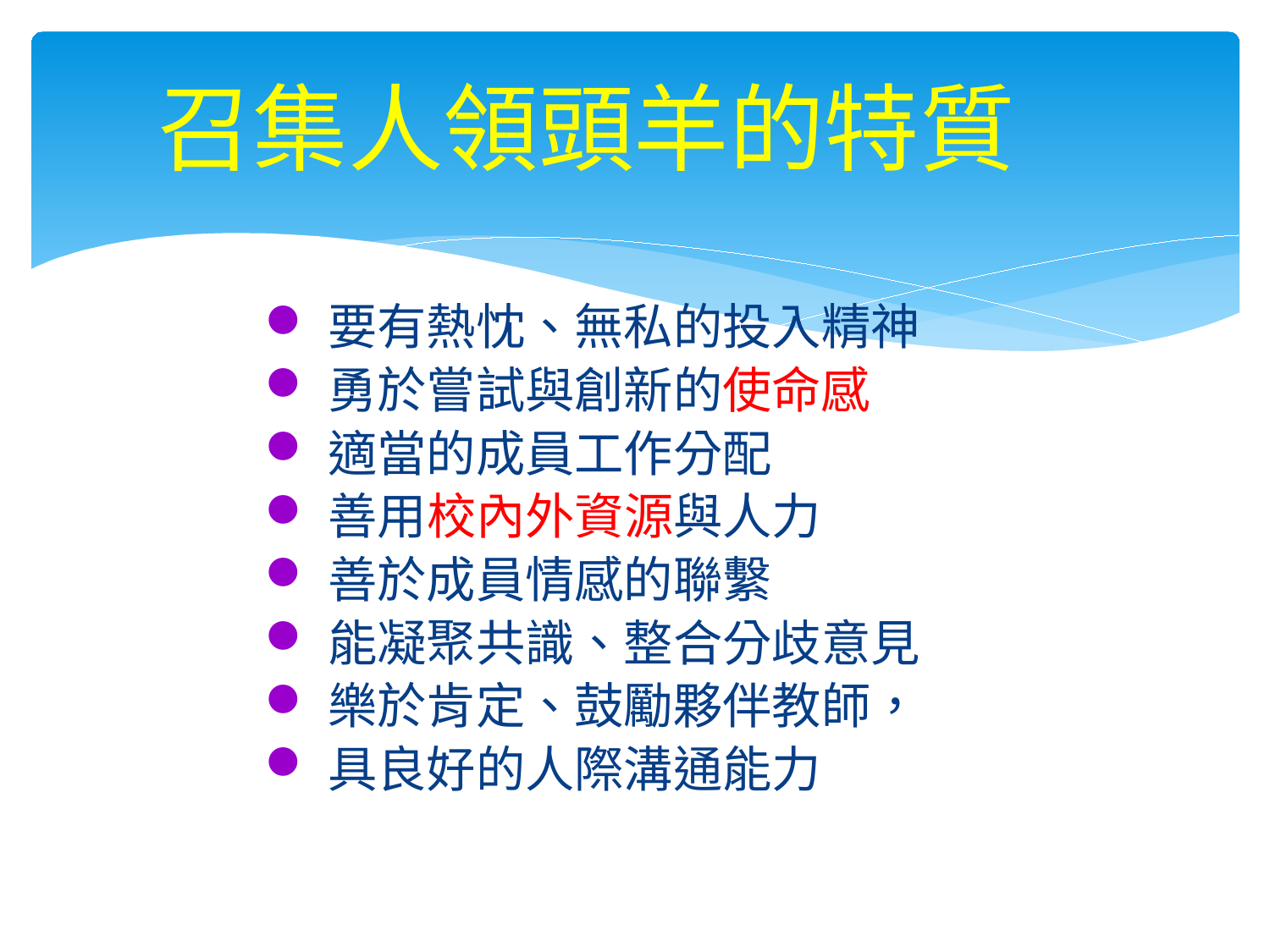

# 召集人領頭羊的特質
要有熱忱、無私的投入精神
勇於嘗試與創新的使命感
適當的成員工作分配
善用校內外資源與人力
善於成員情感的聯繫
能凝聚共識、整合分歧意見
樂於肯定、鼓勵夥伴教師，
具良好的人際溝通能力